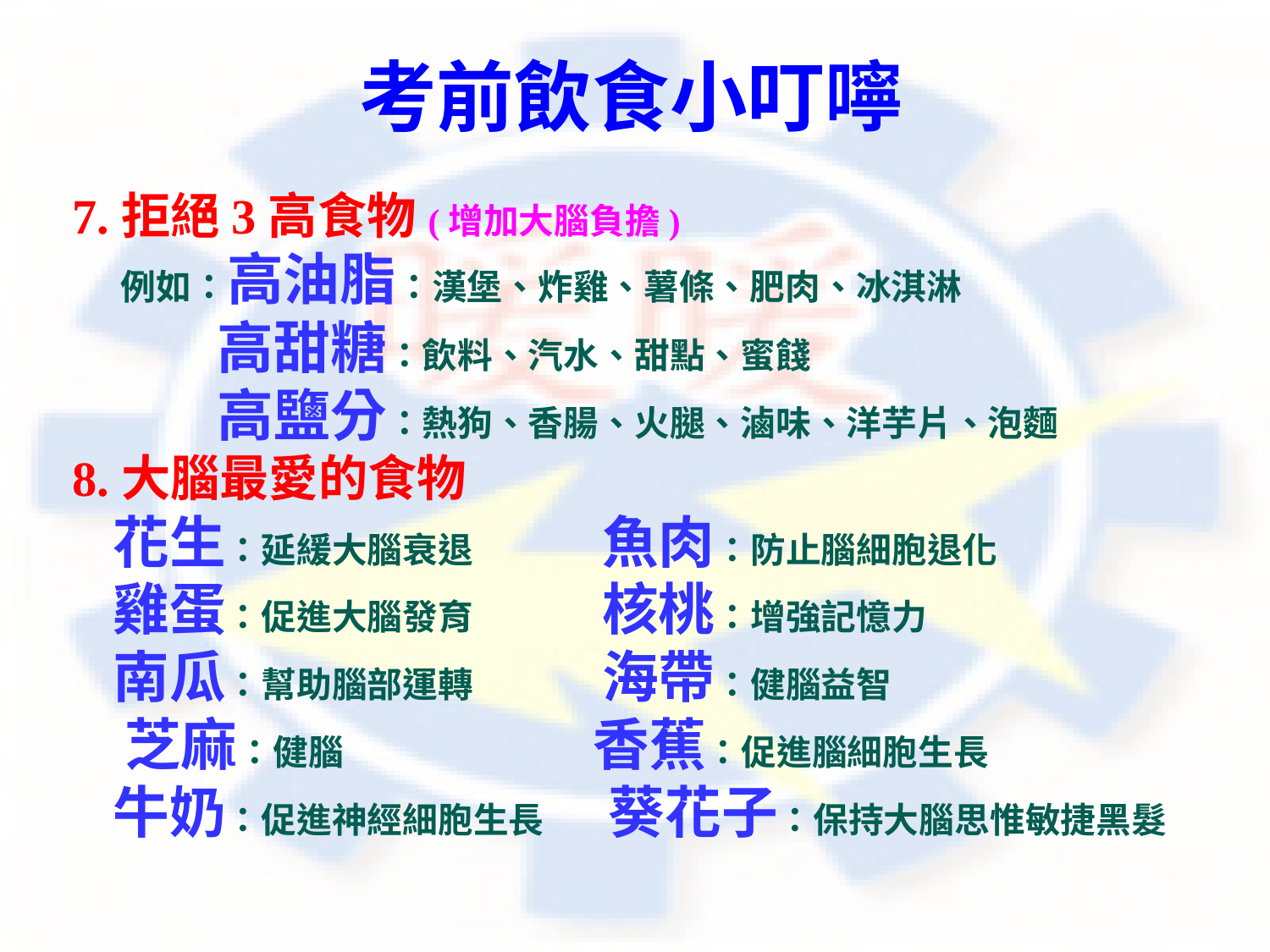

# 考前飲食小叮嚀
7.拒絕3高食物(增加大腦負擔)
     例如：高油脂：漢堡、炸雞、薯條、肥肉、冰淇淋
                 高甜糖：飲料、汽水、甜點、蜜餞
                 高鹽分：熱狗、香腸、火腿、滷味、洋芋片、泡麵
8.大腦最愛的食物
    花生：延緩大腦衰退                魚肉：防止腦細胞退化
    雞蛋：促進大腦發育                核桃：增強記憶力
    南瓜：幫助腦部運轉                海帶：健腦益智
   芝麻：健腦                               香蕉：促進腦細胞生長
    牛奶：促進神經細胞生長        葵花子：保持大腦思惟敏捷黑髮